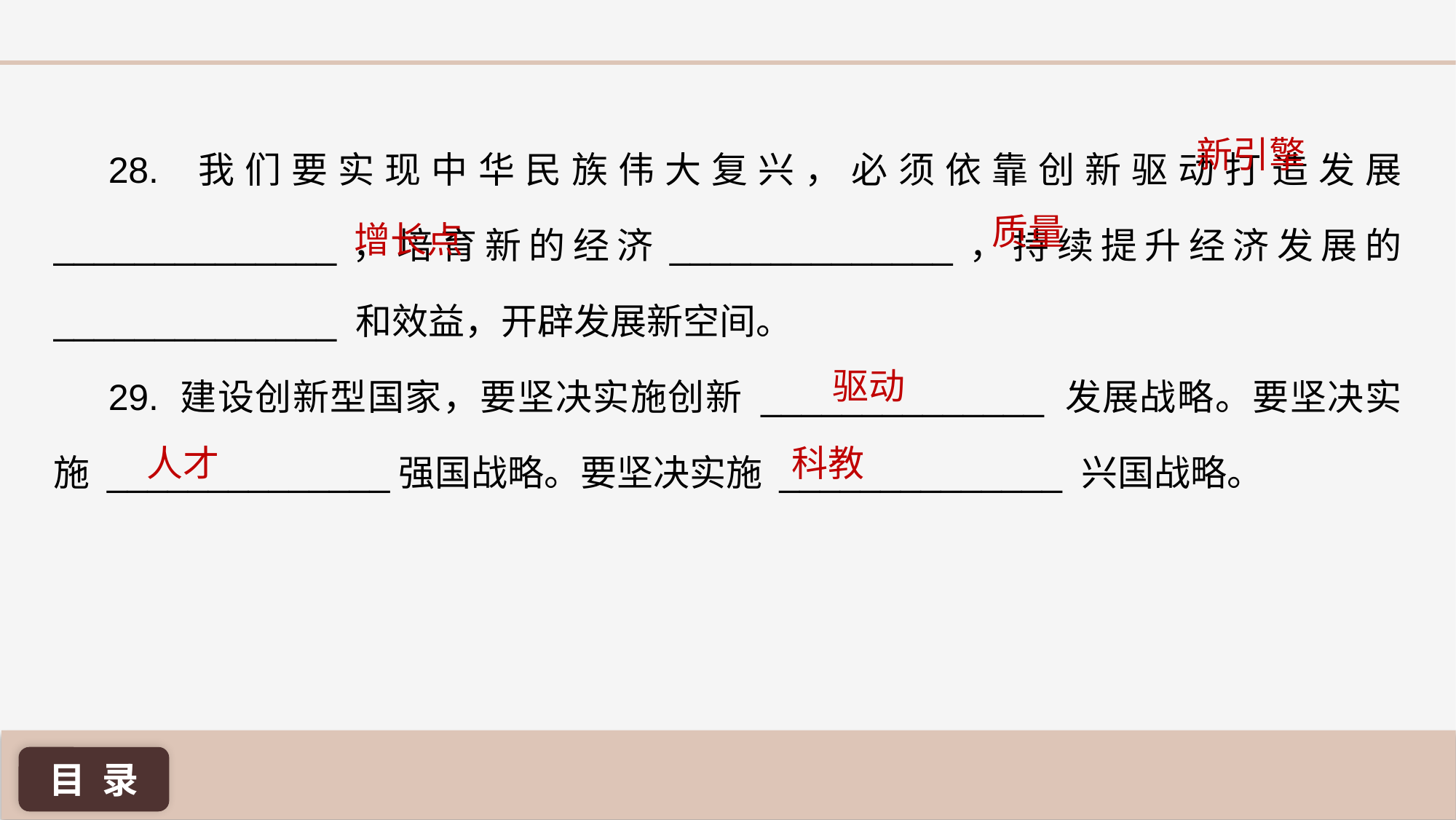

28. 我们要实现中华民族伟大复兴，必须依靠创新驱动打造发展 ______________，培育新的经济______________，持续提升经济发展的 ______________ 和效益，开辟发展新空间。
29. 建设创新型国家，要坚决实施创新 ______________ 发展战略。要坚决实施 ______________强国战略。要坚决实施 ______________ 兴国战略。
新引擎
质量
增长点
驱动
人才
科教